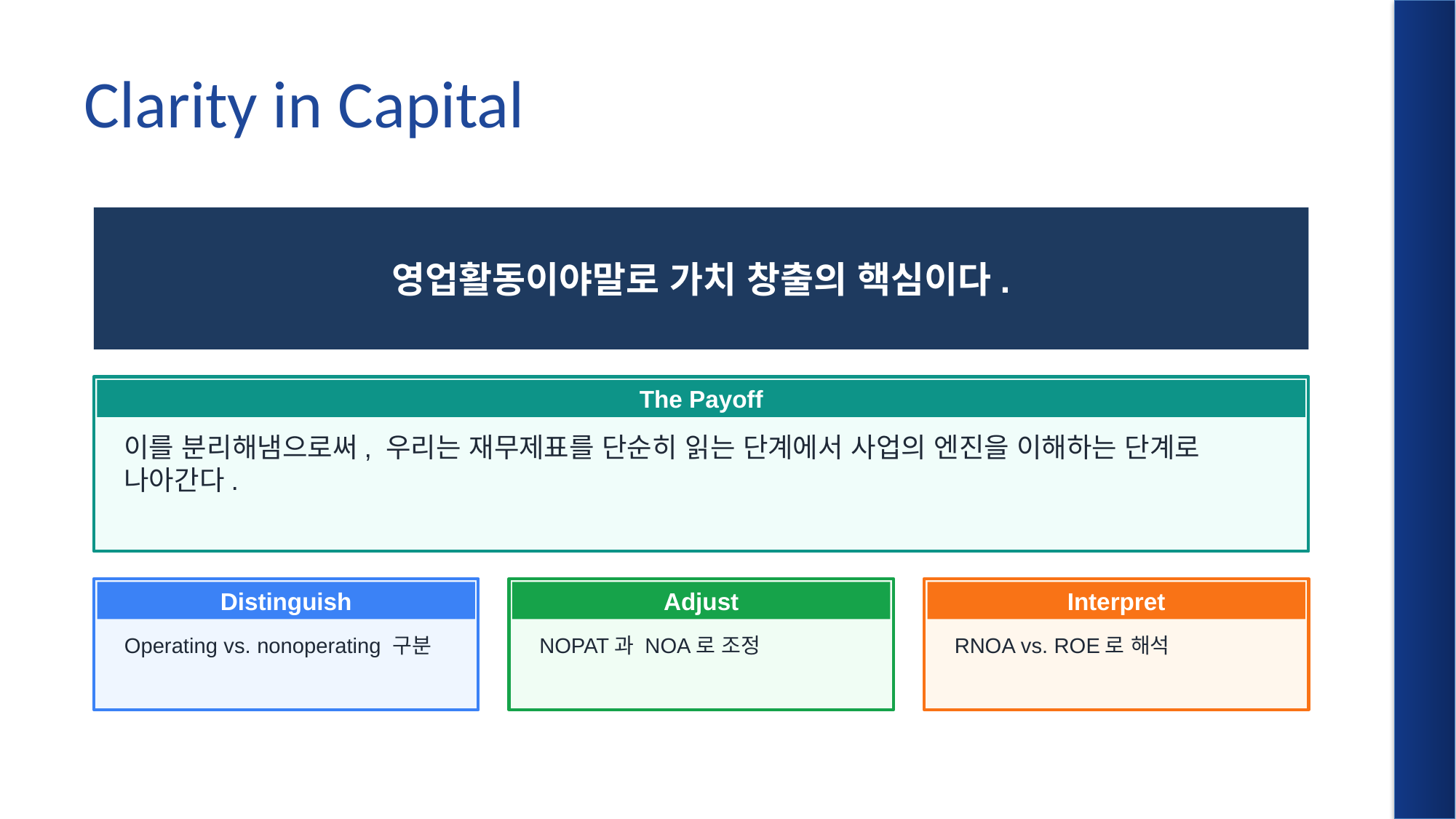

# Clarity in Capital

영업활동이야말로 가치 창출의 핵심이다.

The Payoff
이를 분리해냄으로써, 우리는 재무제표를 단순히 읽는 단계에서 사업의 엔진을 이해하는 단계로 나아간다.

Distinguish

Adjust

Interpret
Operating vs. nonoperating 구분
NOPAT과 NOA로 조정
RNOA vs. ROE로 해석